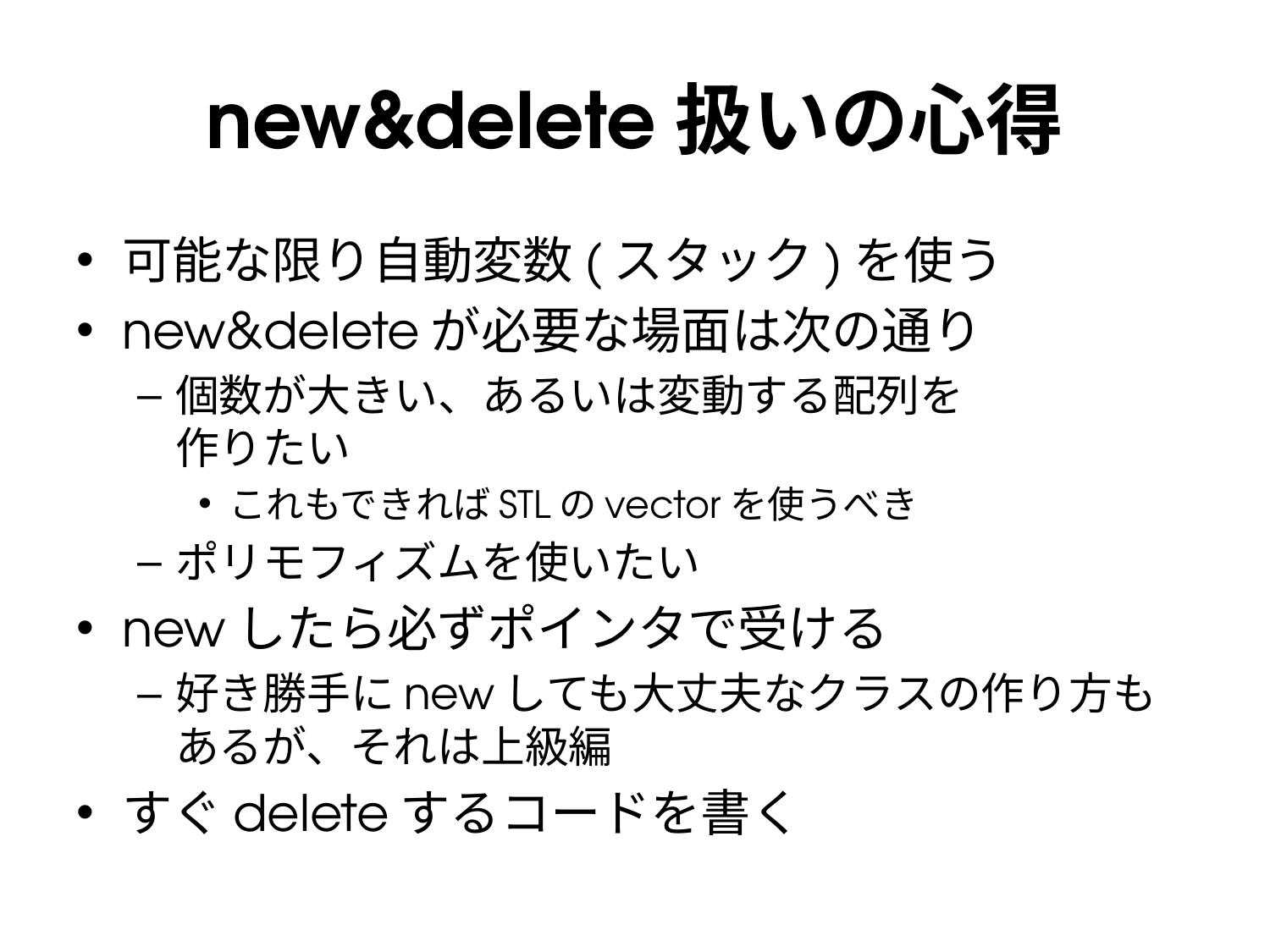

# new&delete扱いの心得
可能な限り自動変数(スタック)を使う
new&deleteが必要な場面は次の通り
個数が大きい、あるいは変動する配列を
作りたい
これもできればSTLのvectorを使うべき
ポリモフィズムを使いたい
newしたら必ずポインタで受ける
好き勝手にnewしても大丈夫なクラスの作り方もあるが、それは上級編
すぐdeleteするコードを書く